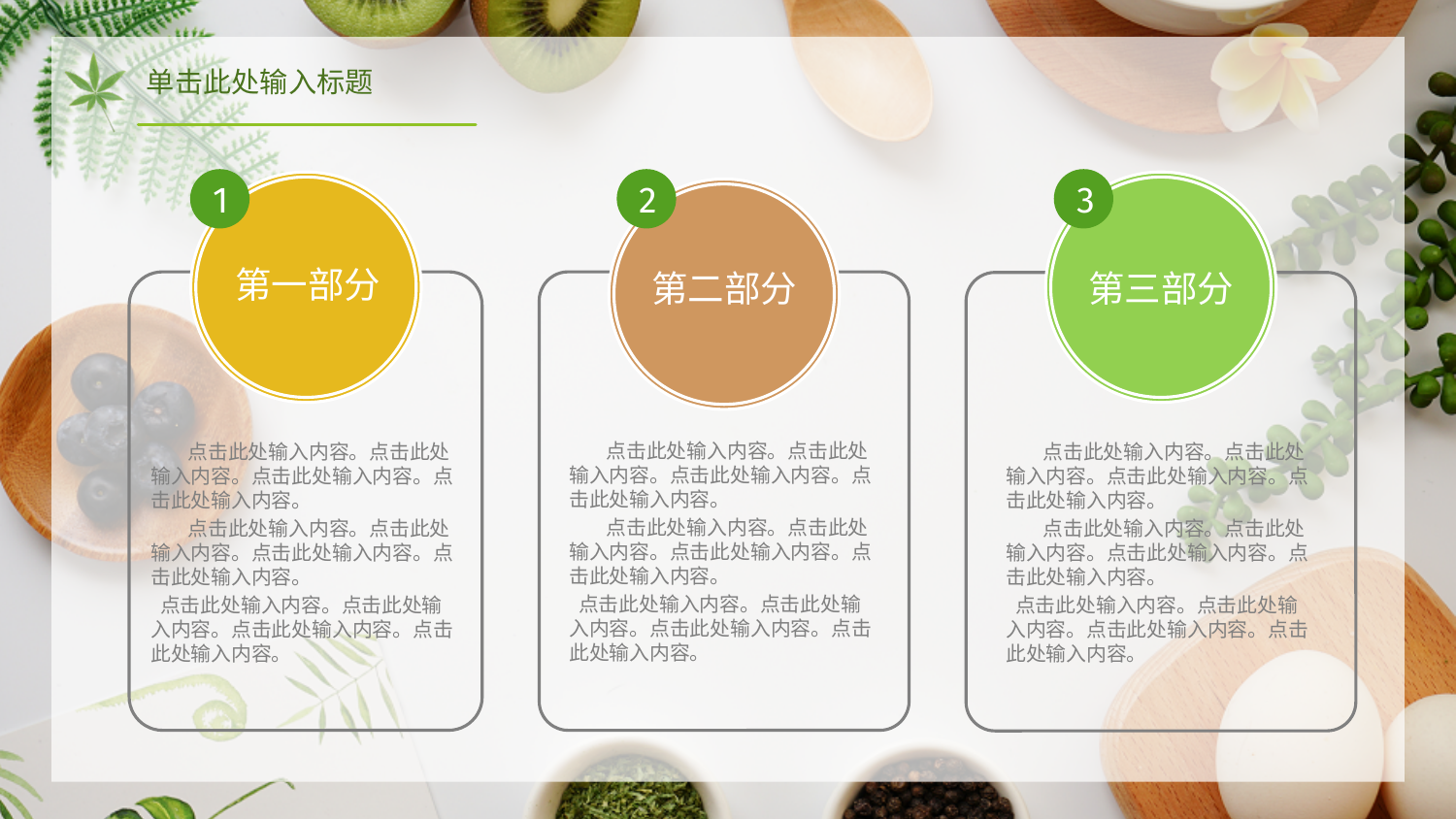

单击此处输入标题
1

第一部分
2

第二部分
3

第三部分

       点击此处输入内容。点击此处输入内容。点击此处输入内容。点击此处输入内容。
       点击此处输入内容。点击此处输入内容。点击此处输入内容。点击此处输入内容。
 点击此处输入内容。点击此处输入内容。点击此处输入内容。点击此处输入内容。
       点击此处输入内容。点击此处输入内容。点击此处输入内容。点击此处输入内容。
       点击此处输入内容。点击此处输入内容。点击此处输入内容。点击此处输入内容。
 点击此处输入内容。点击此处输入内容。点击此处输入内容。点击此处输入内容。
       点击此处输入内容。点击此处输入内容。点击此处输入内容。点击此处输入内容。
       点击此处输入内容。点击此处输入内容。点击此处输入内容。点击此处输入内容。
 点击此处输入内容。点击此处输入内容。点击此处输入内容。点击此处输入内容。
延迟符